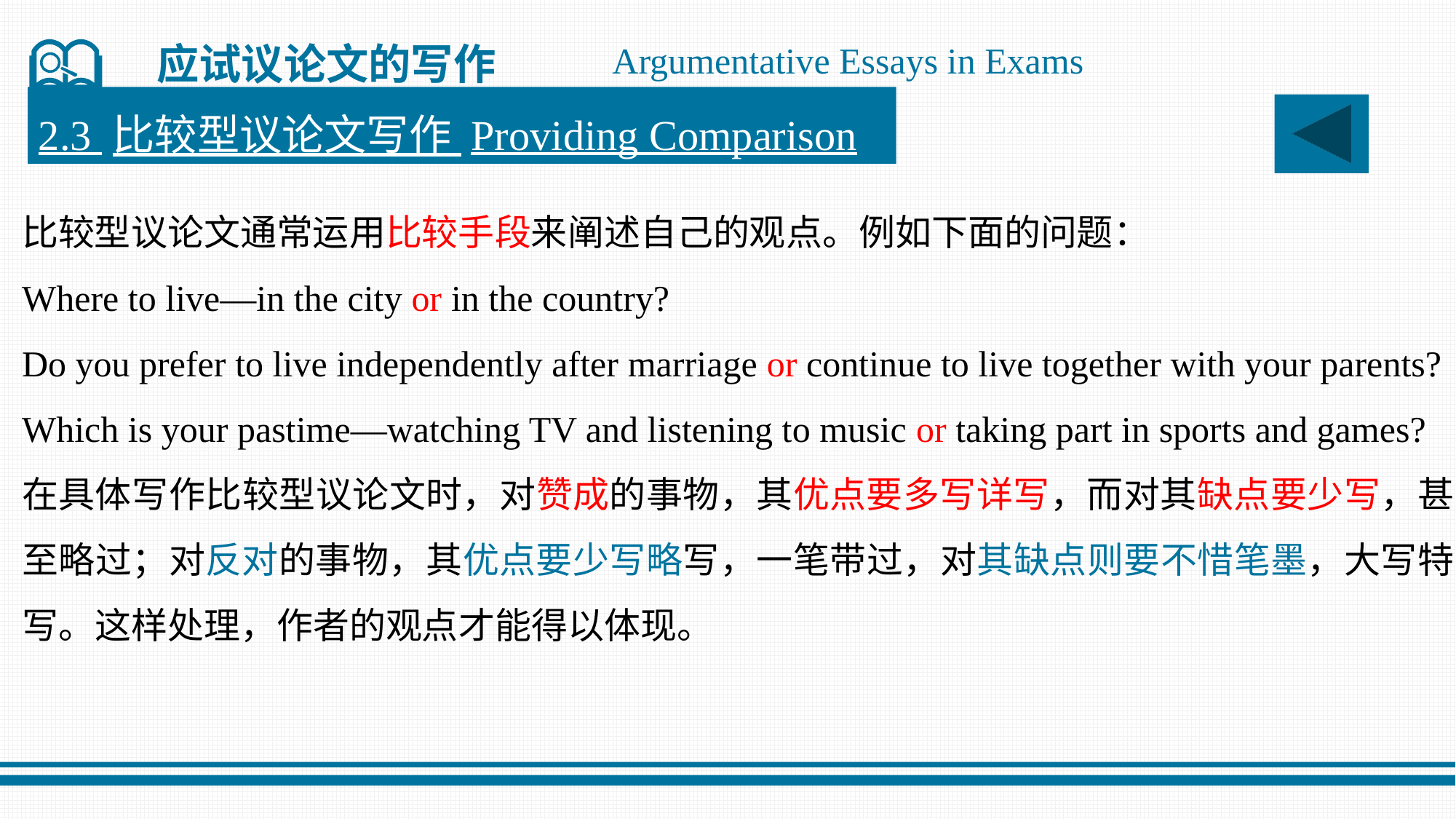

应试议论文的写作
Argumentative Essays in Exams
2.3 比较型议论文写作 Providing Comparison

比较型议论文通常运用比较手段来阐述自己的观点。例如下面的问题：
Where to live—in the city or in the country?
Do you prefer to live independently after marriage or continue to live together with your parents?
Which is your pastime—watching TV and listening to music or taking part in sports and games?
在具体写作比较型议论文时，对赞成的事物，其优点要多写详写，而对其缺点要少写，甚至略过；对反对的事物，其优点要少写略写，一笔带过，对其缺点则要不惜笔墨，大写特写。这样处理，作者的观点才能得以体现。